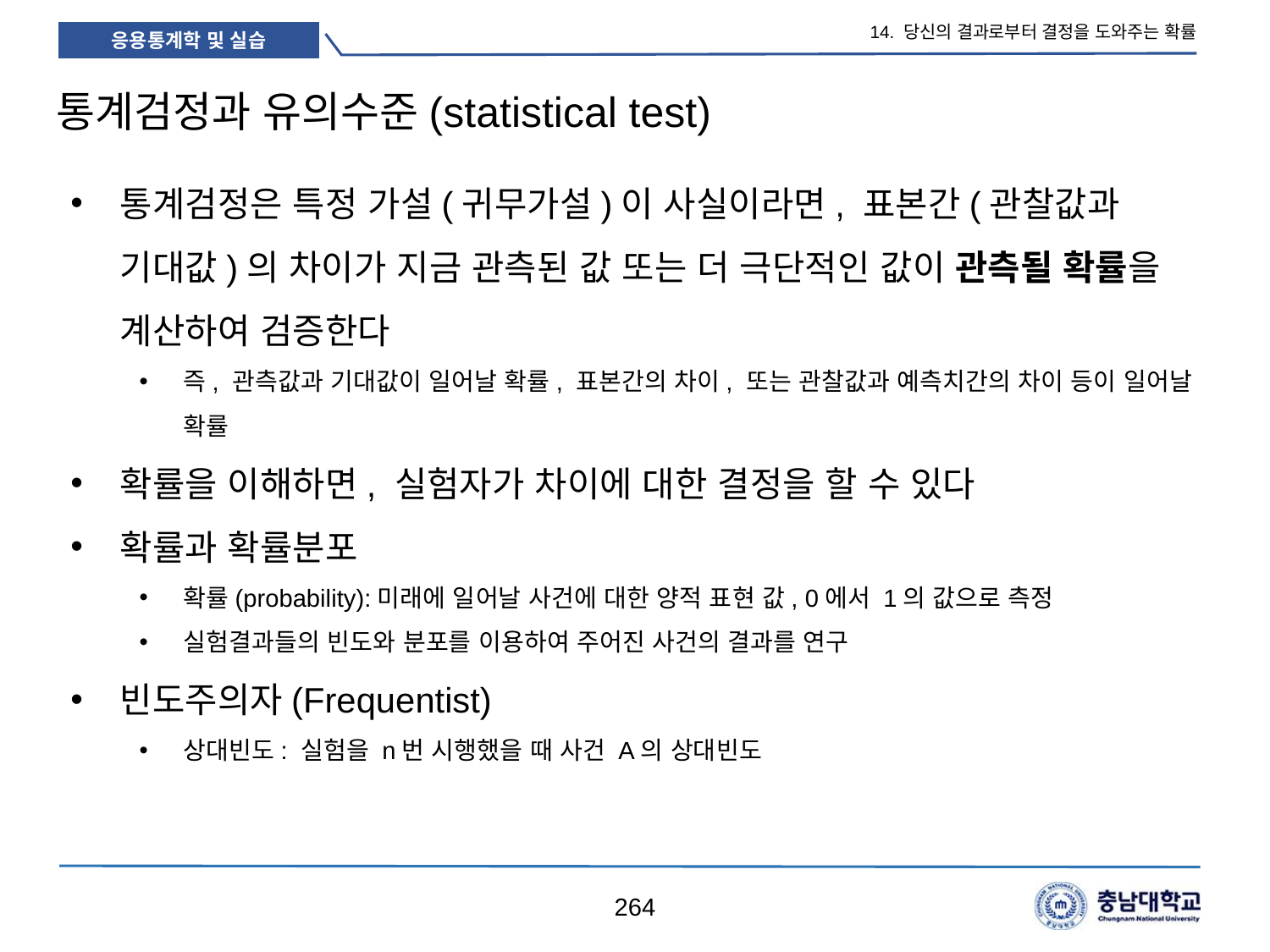

14. 당신의 결과로부터 결정을 도와주는 확률
# 통계검정과 유의수준(statistical test)
통계검정은 특정 가설(귀무가설)이 사실이라면, 표본간(관찰값과 기대값)의 차이가 지금 관측된 값 또는 더 극단적인 값이 관측될 확률을 계산하여 검증한다
즉, 관측값과 기대값이 일어날 확률, 표본간의 차이, 또는 관찰값과 예측치간의 차이 등이 일어날 확률
확률을 이해하면, 실험자가 차이에 대한 결정을 할 수 있다
확률과 확률분포
확률(probability):미래에 일어날 사건에 대한 양적 표현 값, 0에서 1의 값으로 측정
실험결과들의 빈도와 분포를 이용하여 주어진 사건의 결과를 연구
빈도주의자(Frequentist)
상대빈도: 실험을 n번 시행했을 때 사건 A의 상대빈도
264